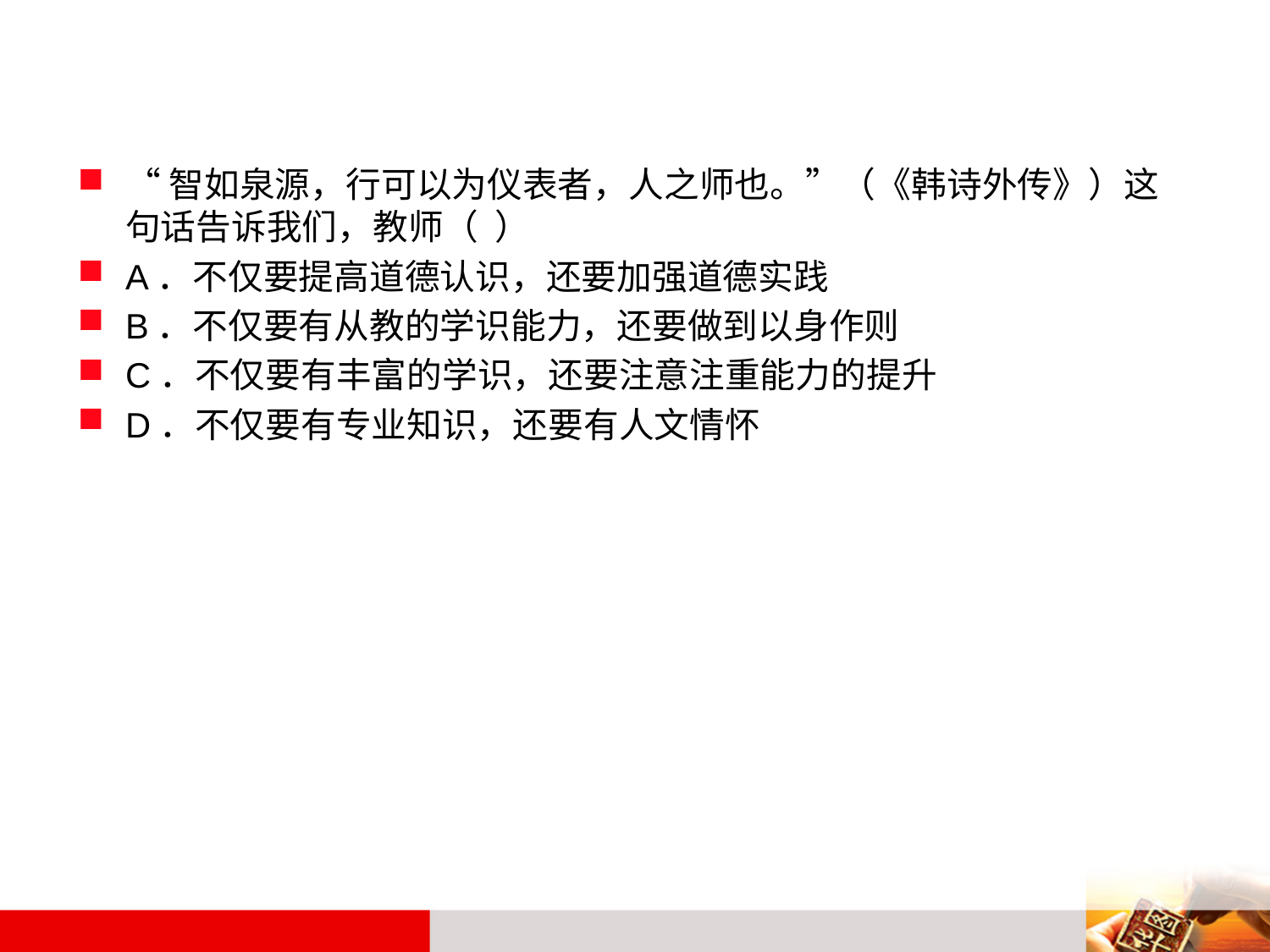

#
“智如泉源，行可以为仪表者，人之师也。”（《韩诗外传》）这句话告诉我们，教师（  ）
A．不仅要提高道德认识，还要加强道德实践
B．不仅要有从教的学识能力，还要做到以身作则
C．不仅要有丰富的学识，还要注意注重能力的提升
D．不仅要有专业知识，还要有人文情怀